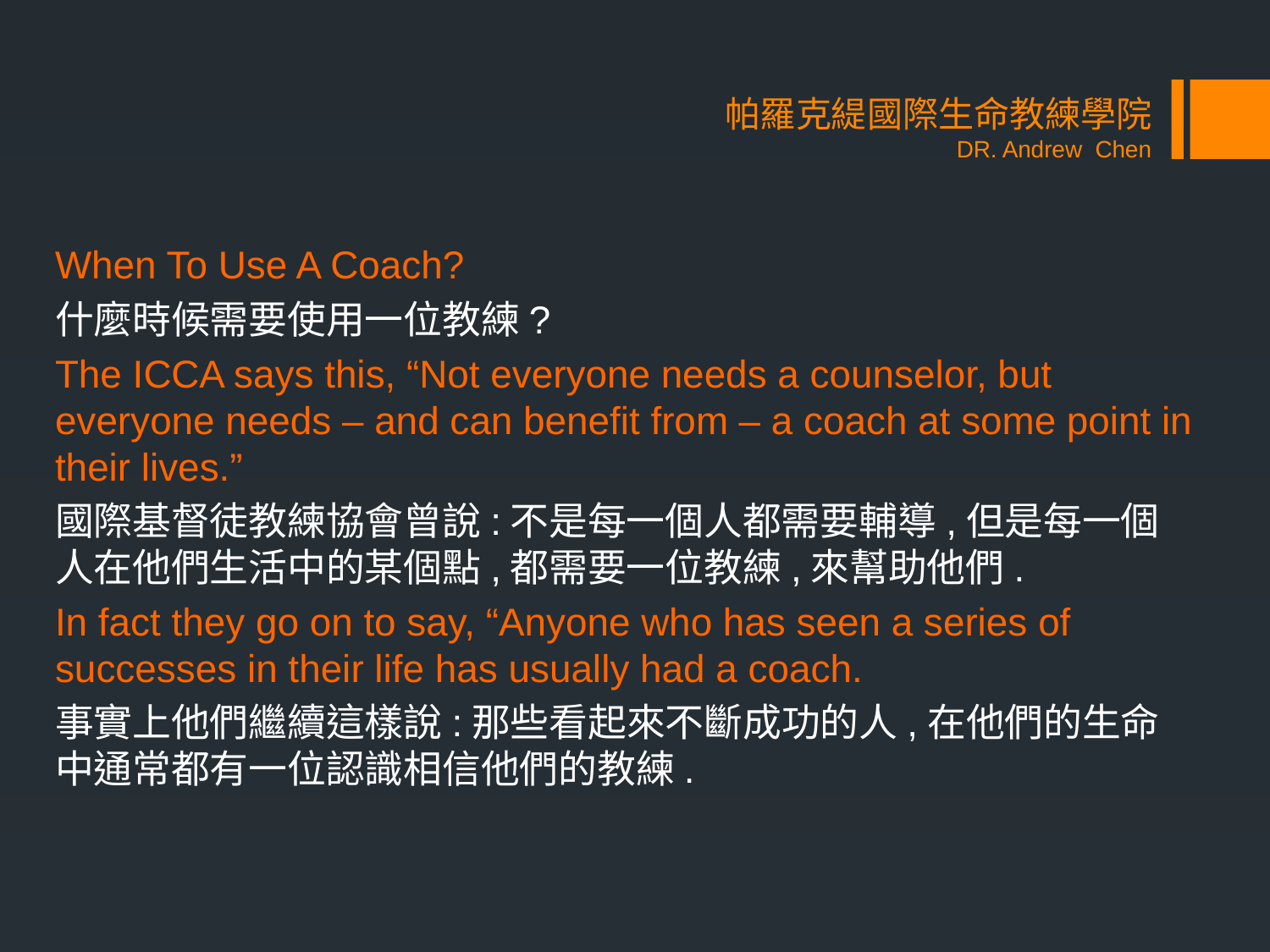

# 帕羅克緹國際生命教練學院 DR. Andrew  Chen

When To Use A Coach?
什麼時候需要使用一位教練?
The ICCA says this, “Not everyone needs a counselor, but everyone needs – and can benefit from – a coach at some point in their lives.”
國際基督徒教練協會曾說:不是每一個人都需要輔導,但是每一個人在他們生活中的某個點,都需要一位教練,來幫助他們.
In fact they go on to say, “Anyone who has seen a series of successes in their life has usually had a coach.
事實上他們繼續這樣說:那些看起來不斷成功的人,在他們的生命中通常都有一位認識相信他們的教練.